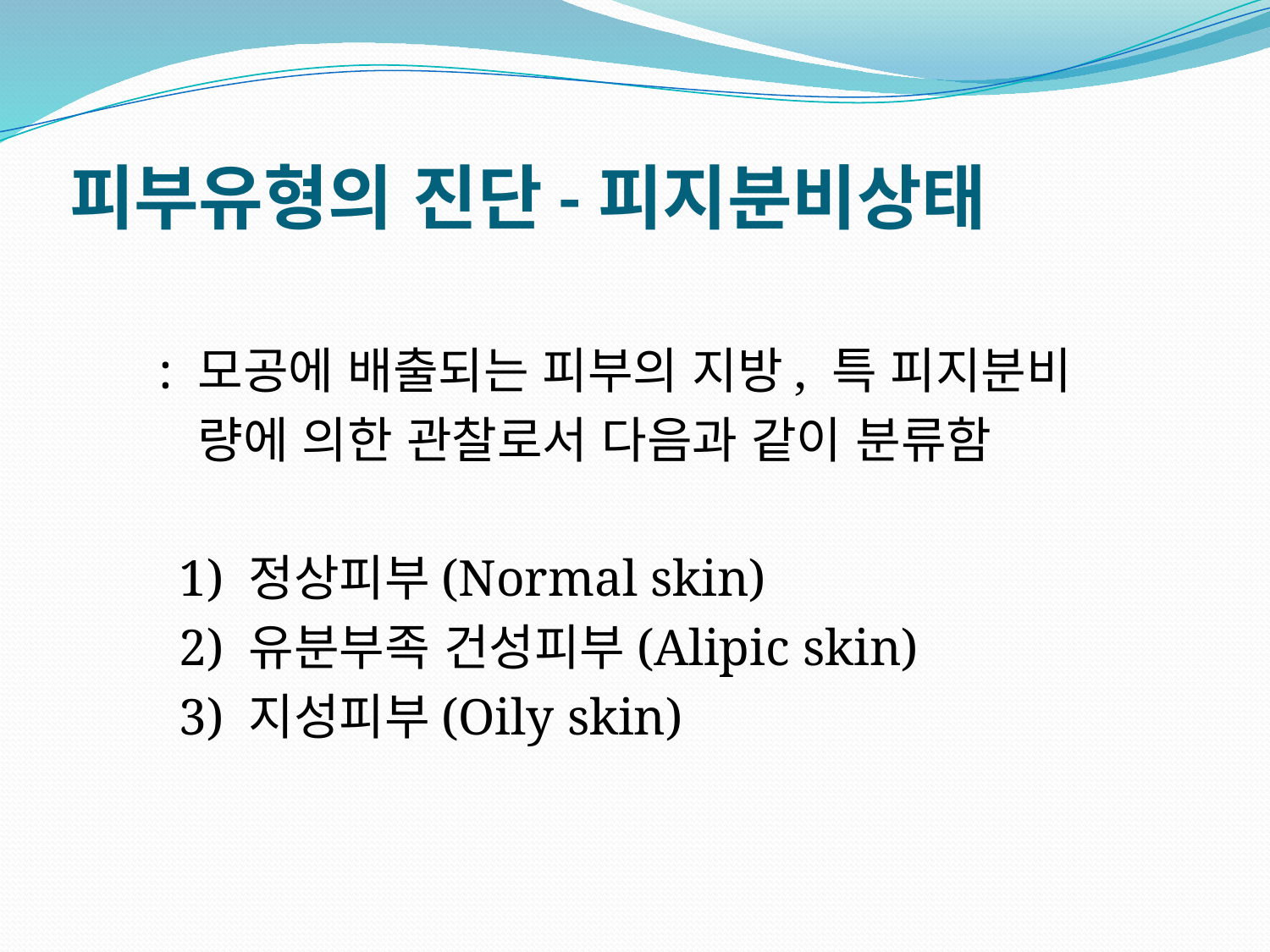

# 피부유형의 진단-피지분비상태

       : 모공에 배출되는 피부의 지방, 특 피지분비
        량에 의한 관찰로서 다음과 같이 분류함

        1) 정상피부(Normal skin)
        2) 유분부족 건성피부(Alipic skin)
        3) 지성피부(Oily skin)